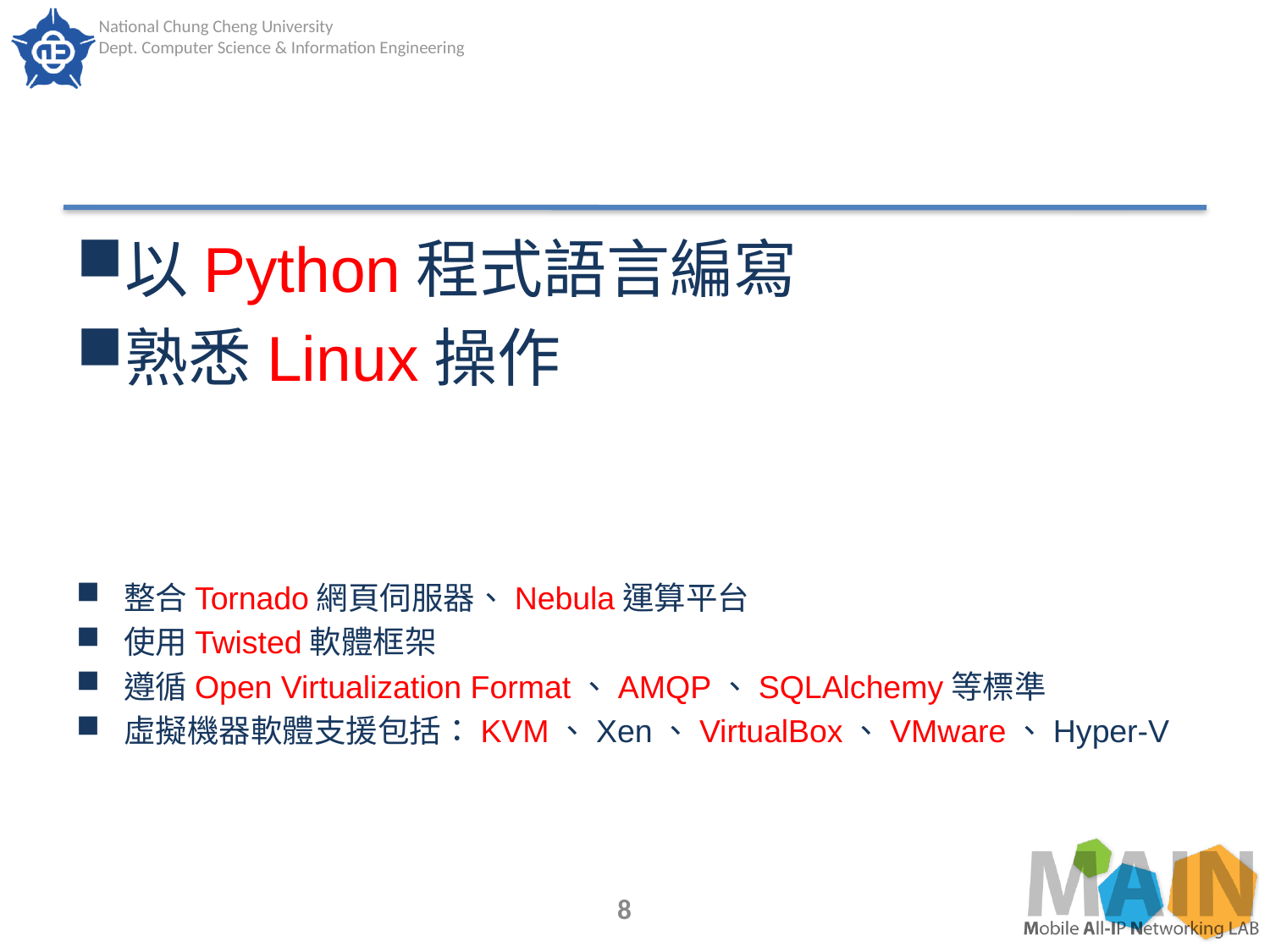

#
以Python程式語言編寫
熟悉Linux操作

整合Tornado網頁伺服器、Nebula運算平台
使用Twisted軟體框架
遵循Open Virtualization Format、AMQP、SQLAlchemy等標準
虛擬機器軟體支援包括：KVM、Xen、VirtualBox、VMware、Hyper-V
8